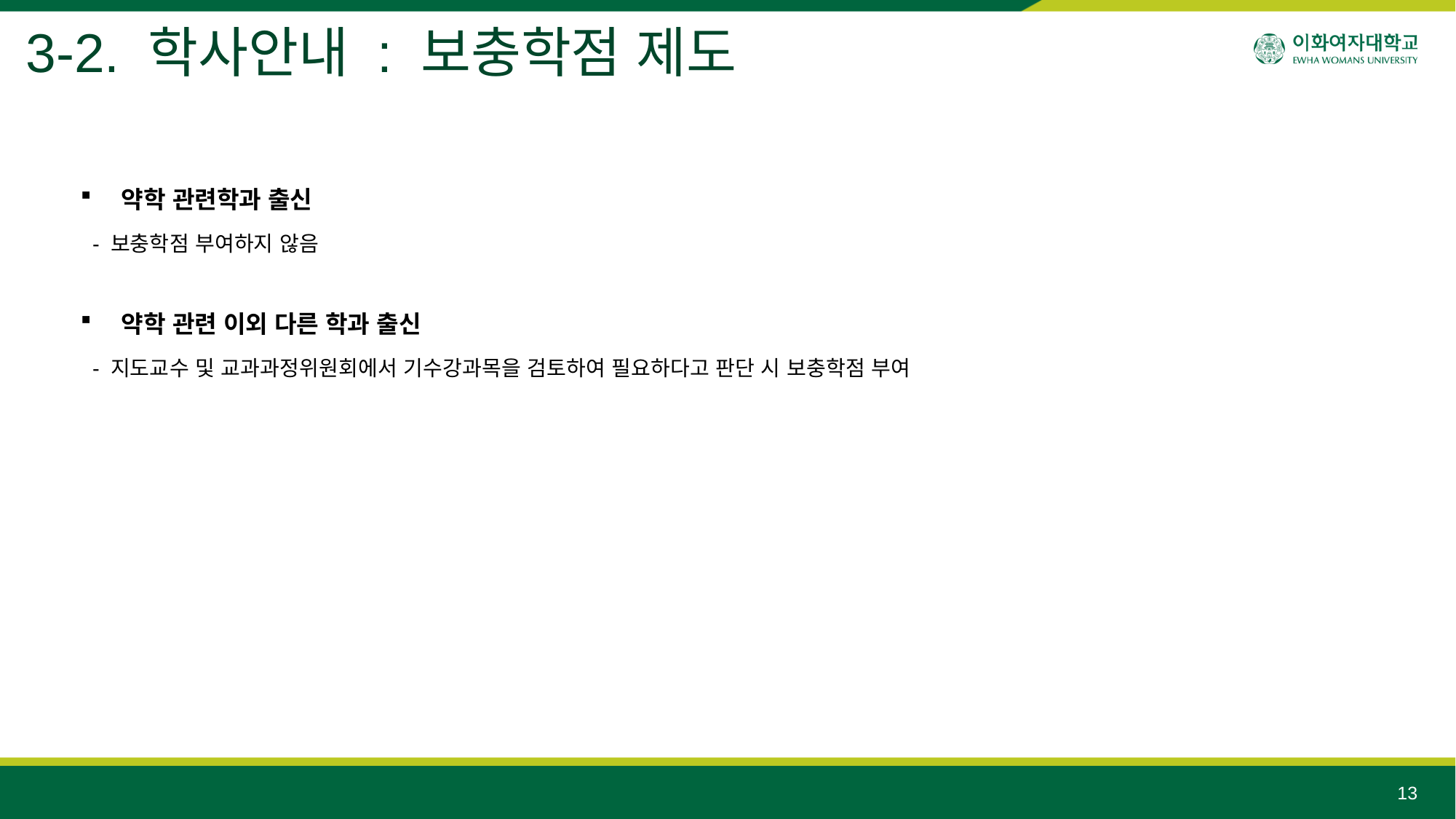

3-2. 학사안내 : 보충학점 제도
약학 관련학과 출신
  - 보충학점 부여하지 않음

약학 관련 이외 다른 학과 출신
  - 지도교수 및 교과과정위원회에서 기수강과목을 검토하여 필요하다고 판단 시 보충학점 부여
13